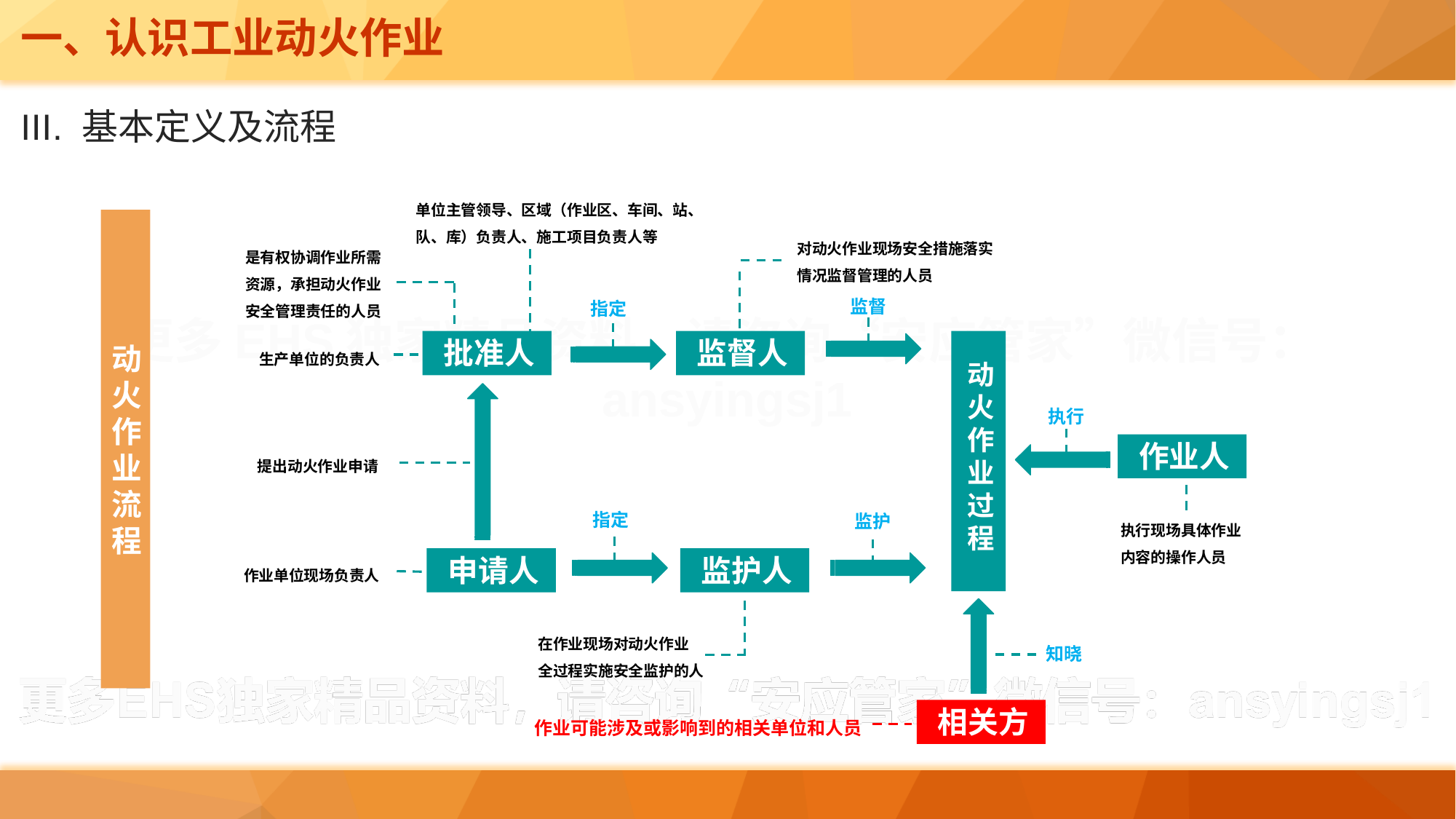

一、认识工业动火作业
基本定义及流程
单位主管领导、区域（作业区、车间、站、队、库）负责人、施工项目负责人等
对动火作业现场安全措施落实情况监督管理的人员
是有权协调作业所需资源，承担动火作业安全管理责任的人员
监督
指定
批准人
监督人

生产单位的负责人

动火作业过程
执行
动火作业流程
作业人

提出动火作业申请

指定
监护
执行现场具体作业内容的操作人员
申请人
监护人

作业单位现场负责人

在作业现场对动火作业
全过程实施安全监护的人

知晓
相关方

作业可能涉及或影响到的相关单位和人员